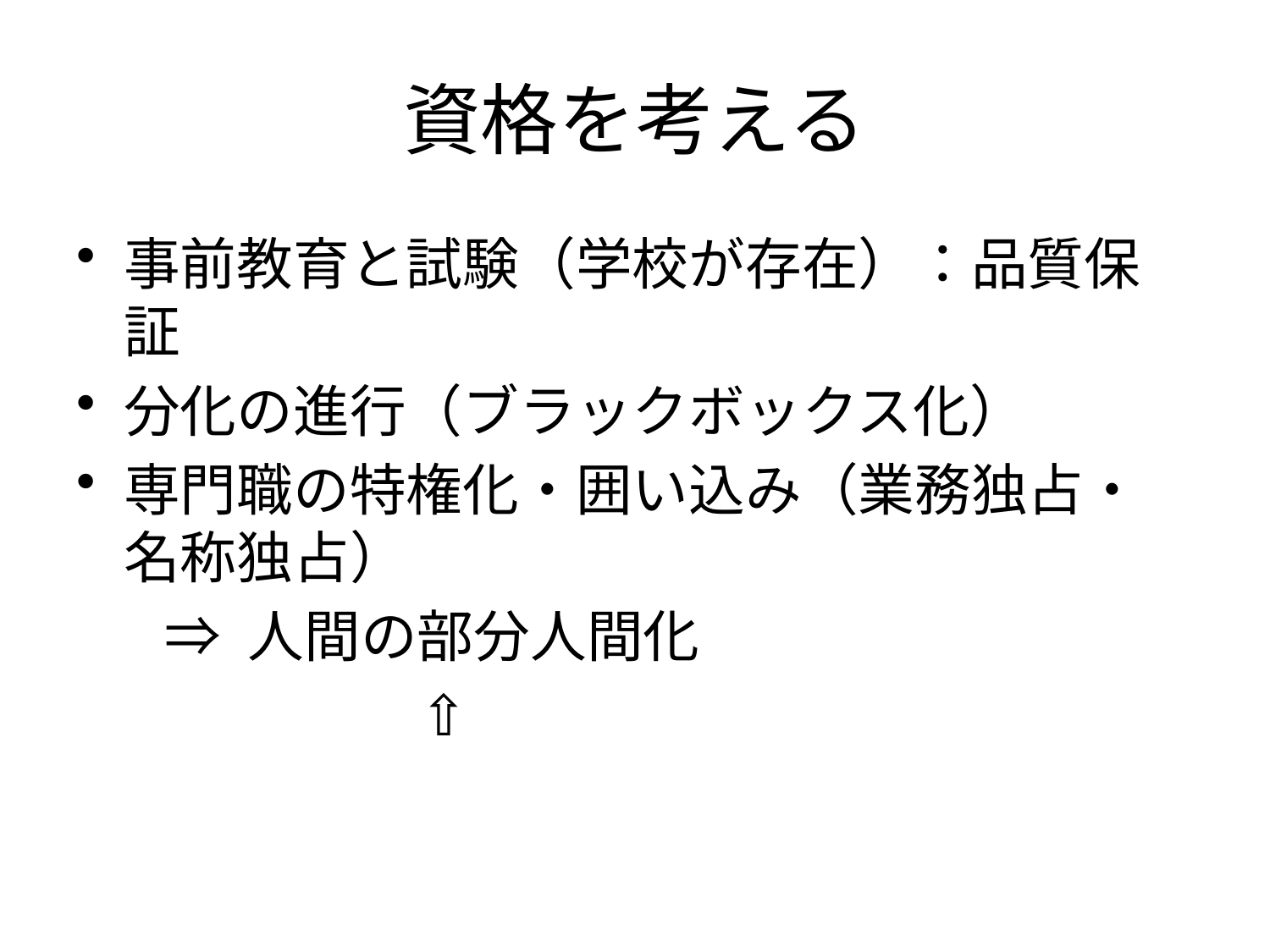

# 資格を考える
事前教育と試験（学校が存在）：品質保証
分化の進行（ブラックボックス化）
専門職の特権化・囲い込み（業務独占・名称独占）
       ⇒ 人間の部分人間化
                      ⇧